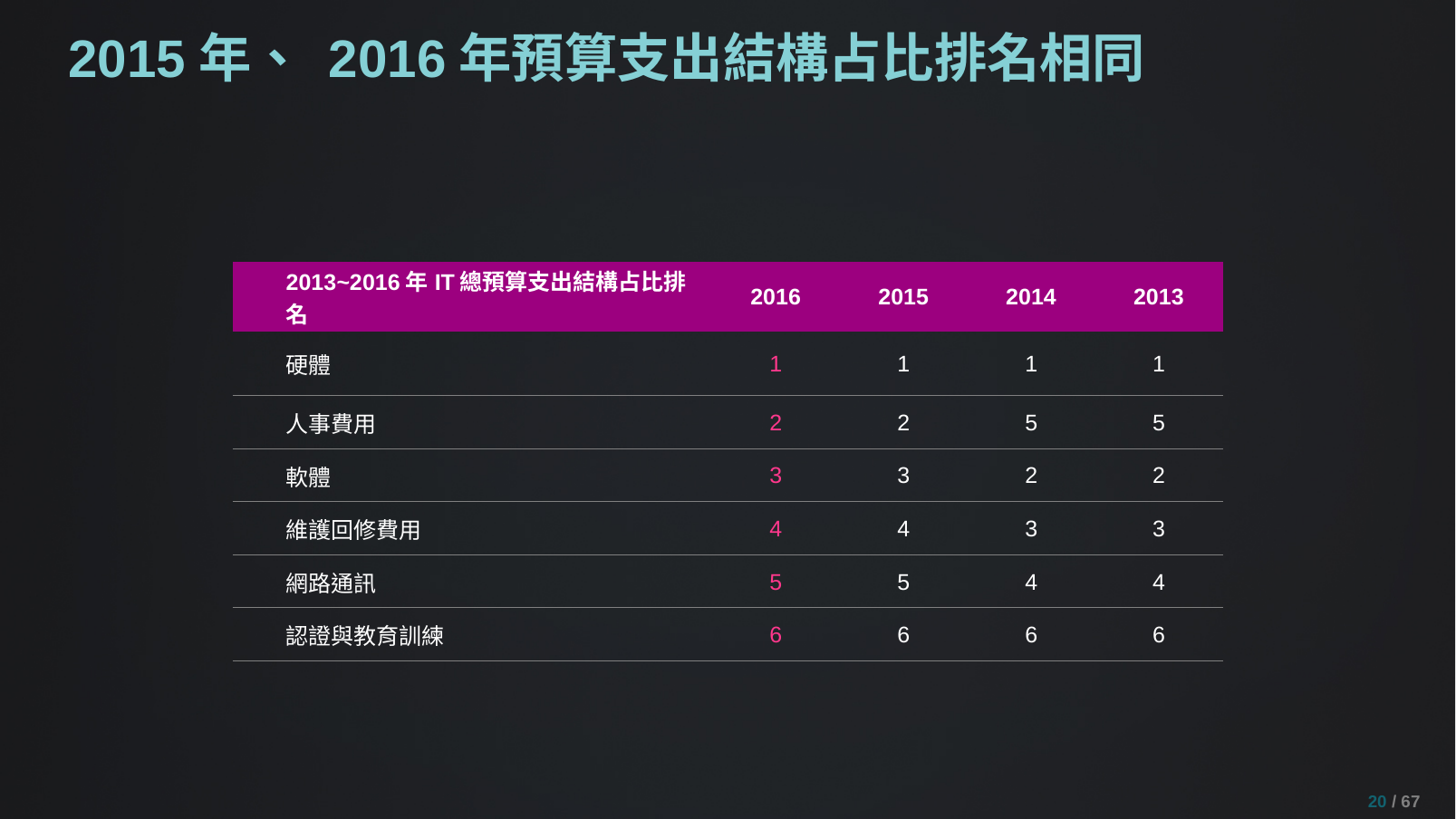

# 2015年、 2016年預算支出結構占比排名相同
| 2013~2016年IT總預算支出結構占比排名 | 2016 | 2015 | 2014 | 2013 |
| --- | --- | --- | --- | --- |
| 硬體 | 1 | 1 | 1 | 1 |
| 人事費用 | 2 | 2 | 5 | 5 |
| 軟體 | 3 | 3 | 2 | 2 |
| 維護回修費用 | 4 | 4 | 3 | 3 |
| 網路通訊 | 5 | 5 | 4 | 4 |
| 認證與教育訓練 | 6 | 6 | 6 | 6 |